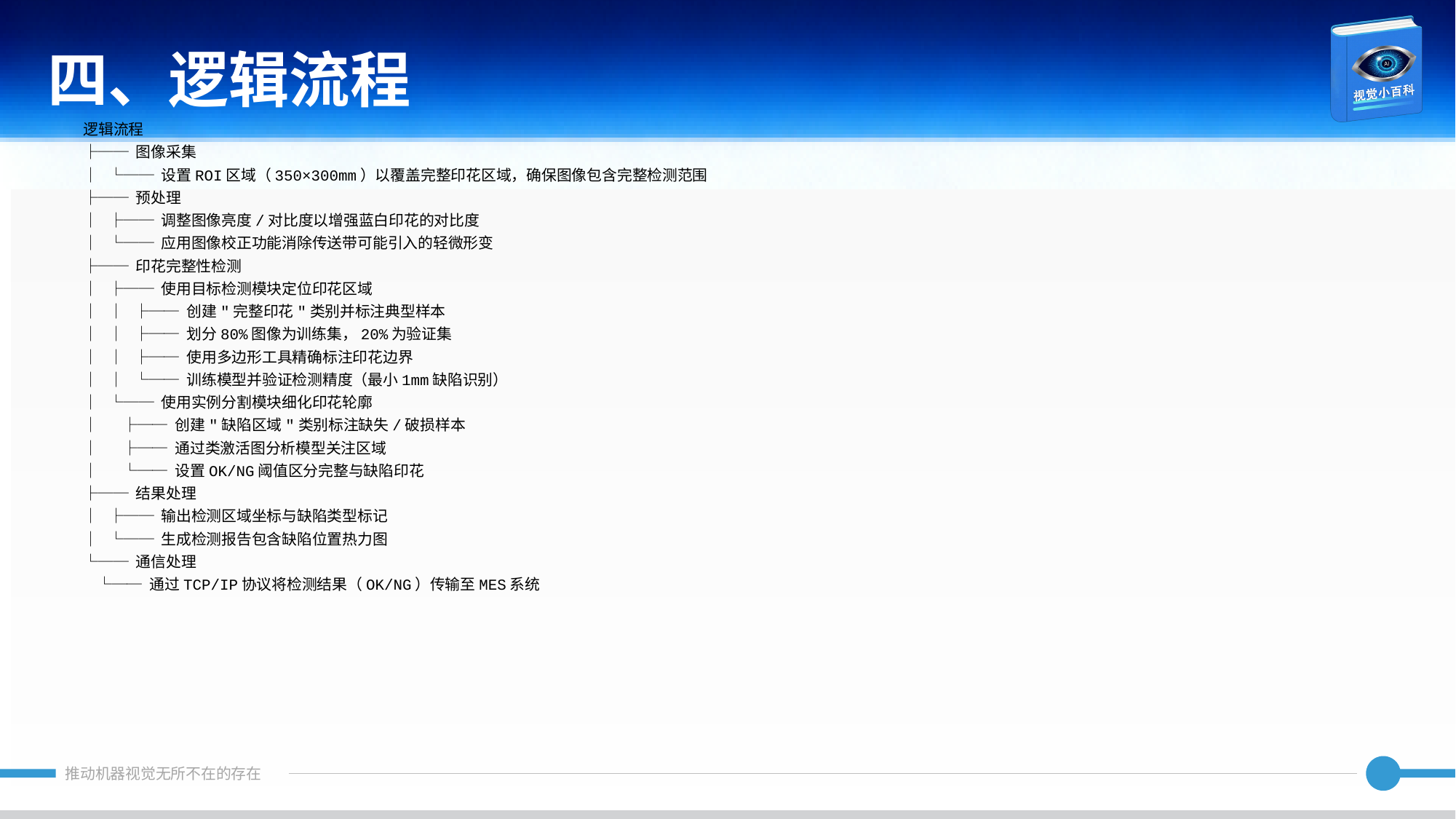

四、逻辑流程

逻辑流程
├── 图像采集
│   └── 设置ROI区域（350×300mm）以覆盖完整印花区域，确保图像包含完整检测范围
├── 预处理
│   ├── 调整图像亮度/对比度以增强蓝白印花的对比度
│   └── 应用图像校正功能消除传送带可能引入的轻微形变
├── 印花完整性检测
│   ├── 使用目标检测模块定位印花区域
│   │   ├── 创建"完整印花"类别并标注典型样本
│   │   ├── 划分80%图像为训练集，20%为验证集
│   │   ├── 使用多边形工具精确标注印花边界
│   │   └── 训练模型并验证检测精度（最小1mm缺陷识别）
│   └── 使用实例分割模块细化印花轮廓
│       ├── 创建"缺陷区域"类别标注缺失/破损样本
│       ├── 通过类激活图分析模型关注区域
│       └── 设置OK/NG阈值区分完整与缺陷印花
├── 结果处理
│   ├── 输出检测区域坐标与缺陷类型标记
│   └── 生成检测报告包含缺陷位置热力图
└── 通信处理
    └── 通过TCP/IP协议将检测结果（OK/NG）传输至MES系统
9